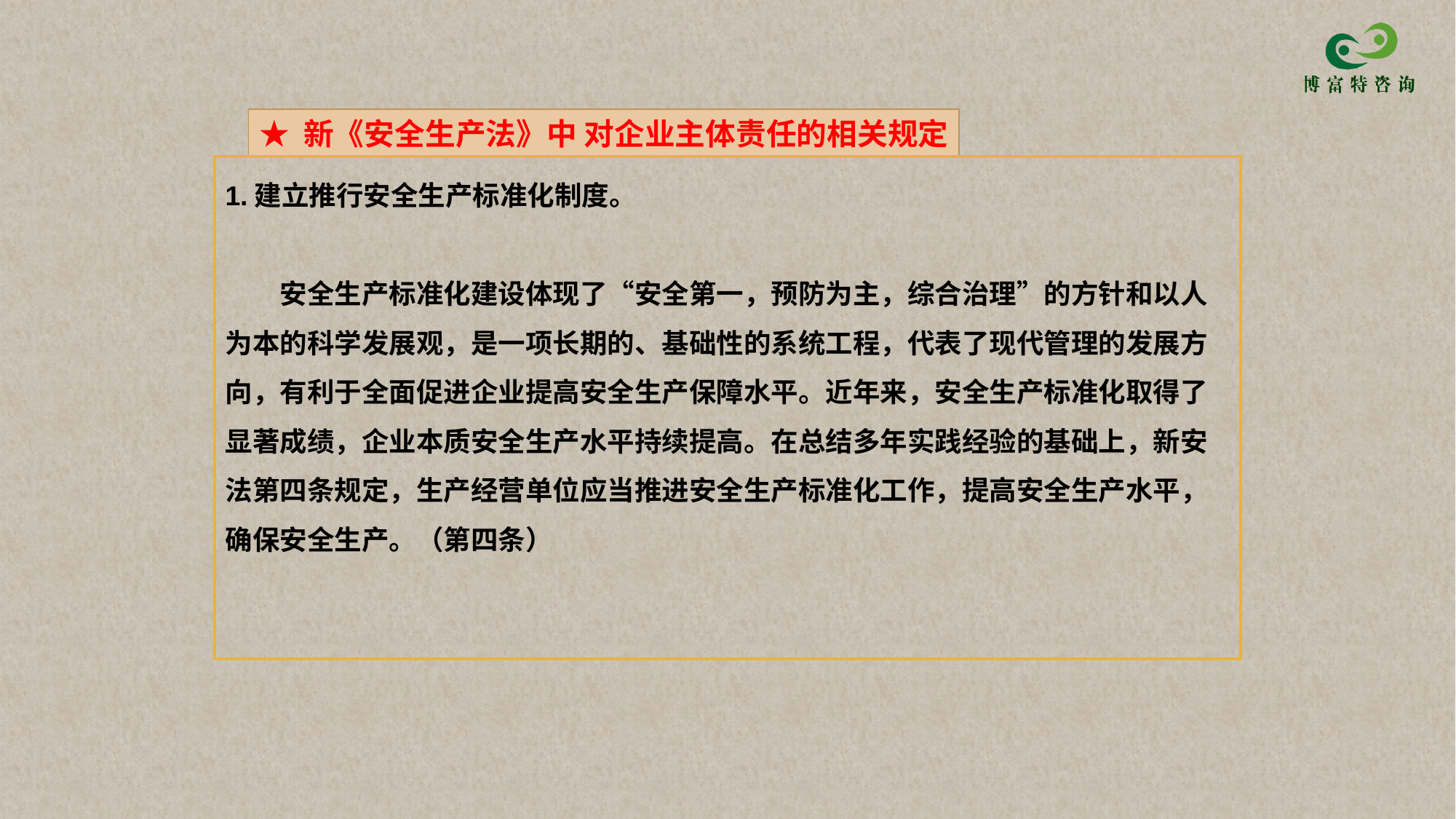

★ 新《安全生产法》中 对企业主体责任的相关规定
1.建立推行安全生产标准化制度。

　　安全生产标准化建设体现了“安全第一，预防为主，综合治理”的方针和以人为本的科学发展观，是一项长期的、基础性的系统工程，代表了现代管理的发展方向，有利于全面促进企业提高安全生产保障水平。近年来，安全生产标准化取得了显著成绩，企业本质安全生产水平持续提高。在总结多年实践经验的基础上，新安法第四条规定，生产经营单位应当推进安全生产标准化工作，提高安全生产水平，确保安全生产。（第四条）